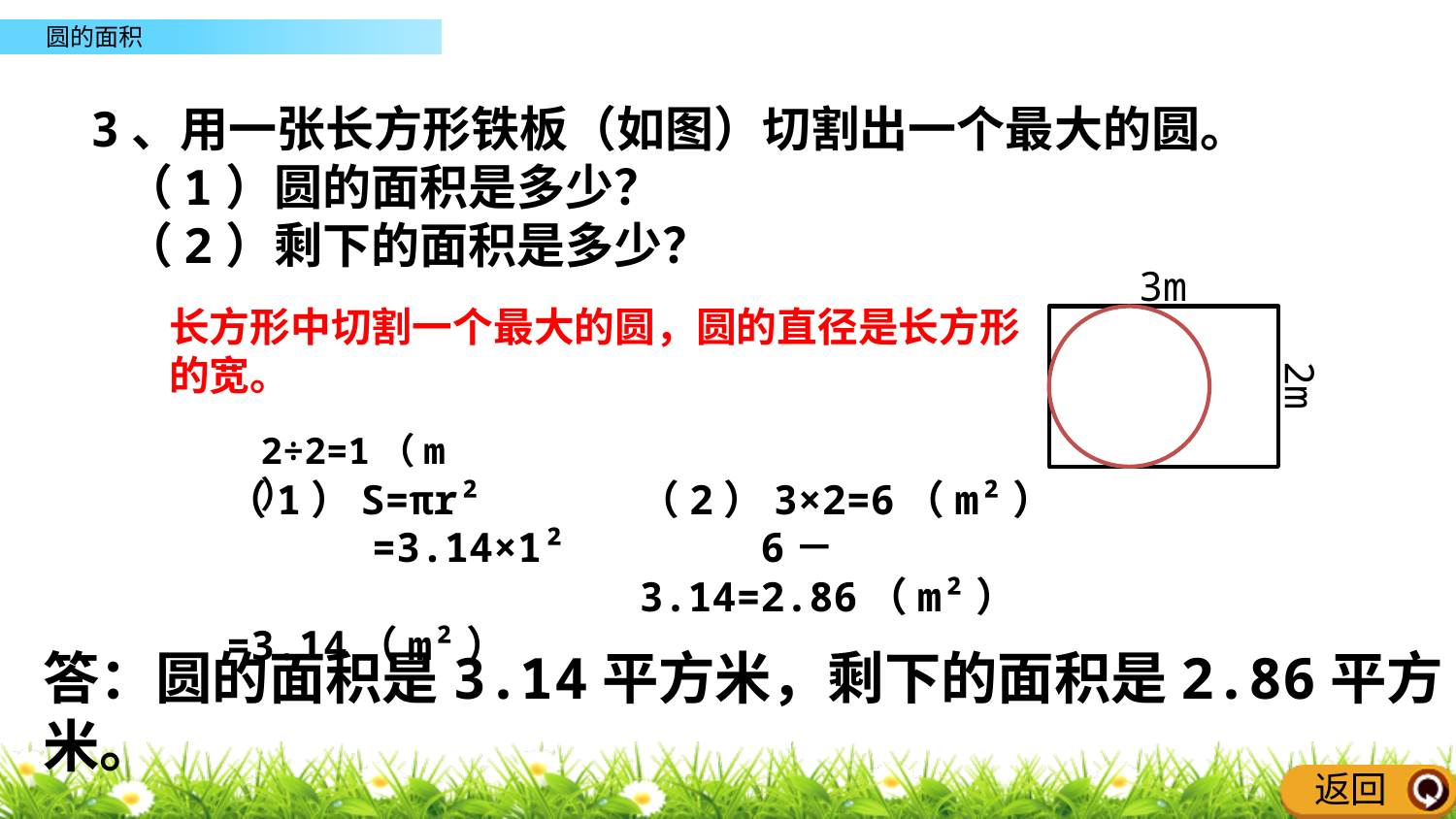

3、用一张长方形铁板（如图）切割出一个最大的圆。
  （1）圆的面积是多少？
  （2）剩下的面积是多少？
3m
长方形中切割一个最大的圆，圆的直径是长方形的宽。

2m
2÷2=1（m）
（2）3×2=6（m²）
     6－3.14=2.86（m²）
（1）S=πr²
      =3.14×1²
      =3.14（m²）
答：圆的面积是3.14平方米，剩下的面积是2.86平方米。